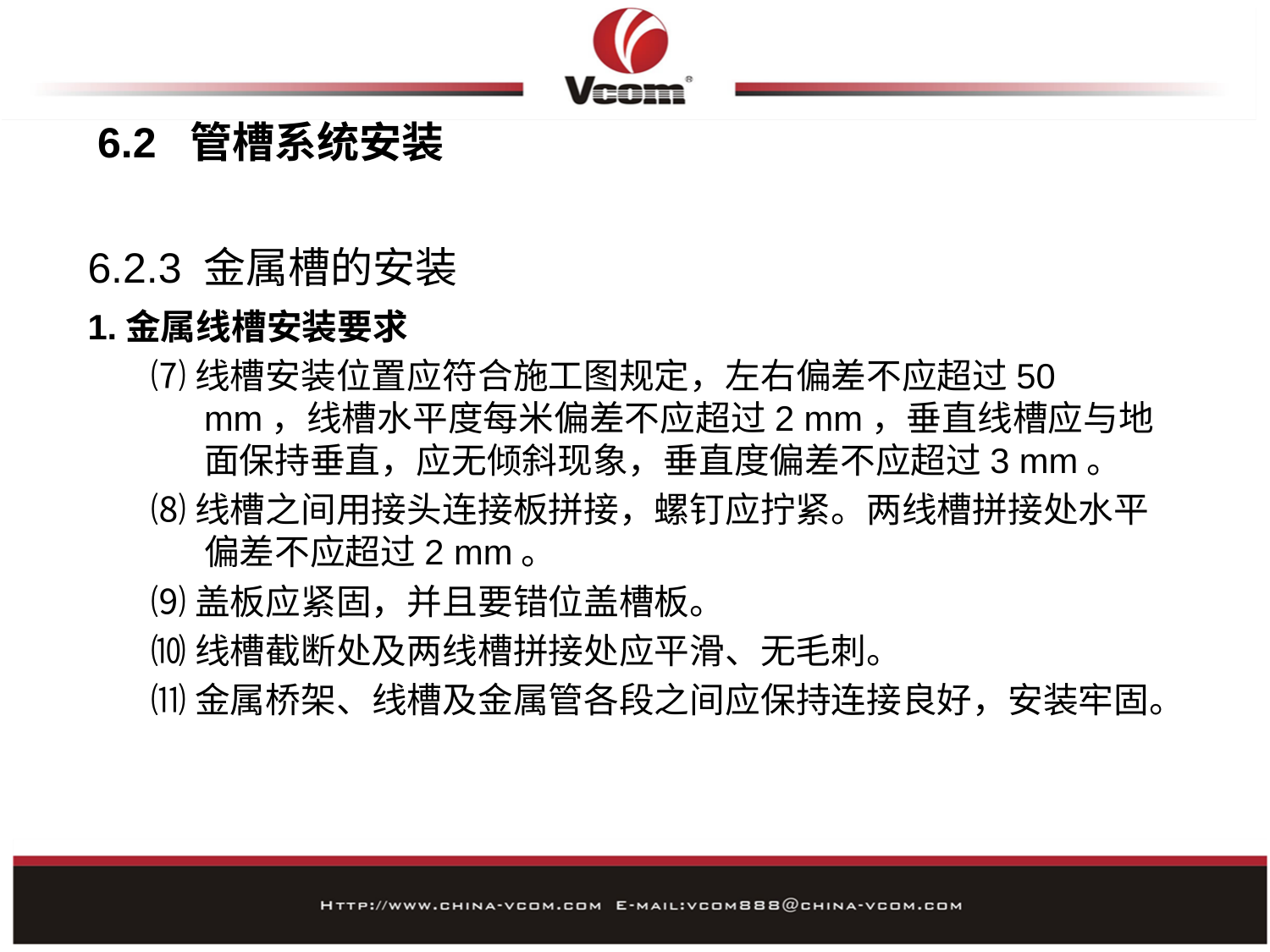

# 6.2  管槽系统安装
6.2.3 金属槽的安装
1.金属线槽安装要求
⑺线槽安装位置应符合施工图规定，左右偏差不应超过50 mm，线槽水平度每米偏差不应超过2 mm，垂直线槽应与地面保持垂直，应无倾斜现象，垂直度偏差不应超过3 mm。
⑻线槽之间用接头连接板拼接，螺钉应拧紧。两线槽拼接处水平偏差不应超过2 mm。
⑼盖板应紧固，并且要错位盖槽板。
⑽线槽截断处及两线槽拼接处应平滑、无毛刺。
⑾金属桥架、线槽及金属管各段之间应保持连接良好，安装牢固。